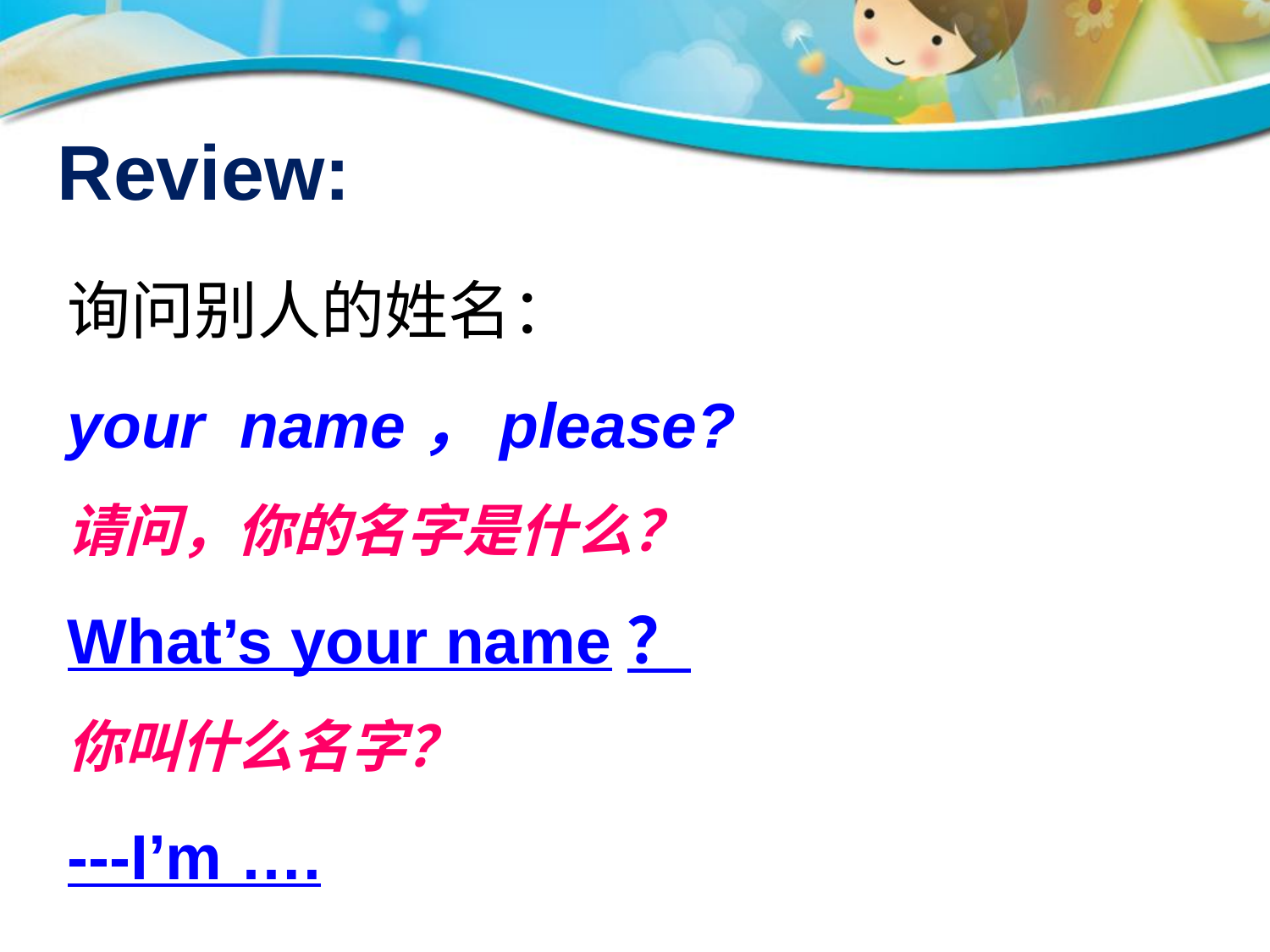

Review:
询问别人的姓名：
your  name，please?
请问，你的名字是什么？
What’s your name？
你叫什么名字？
---I’m ….